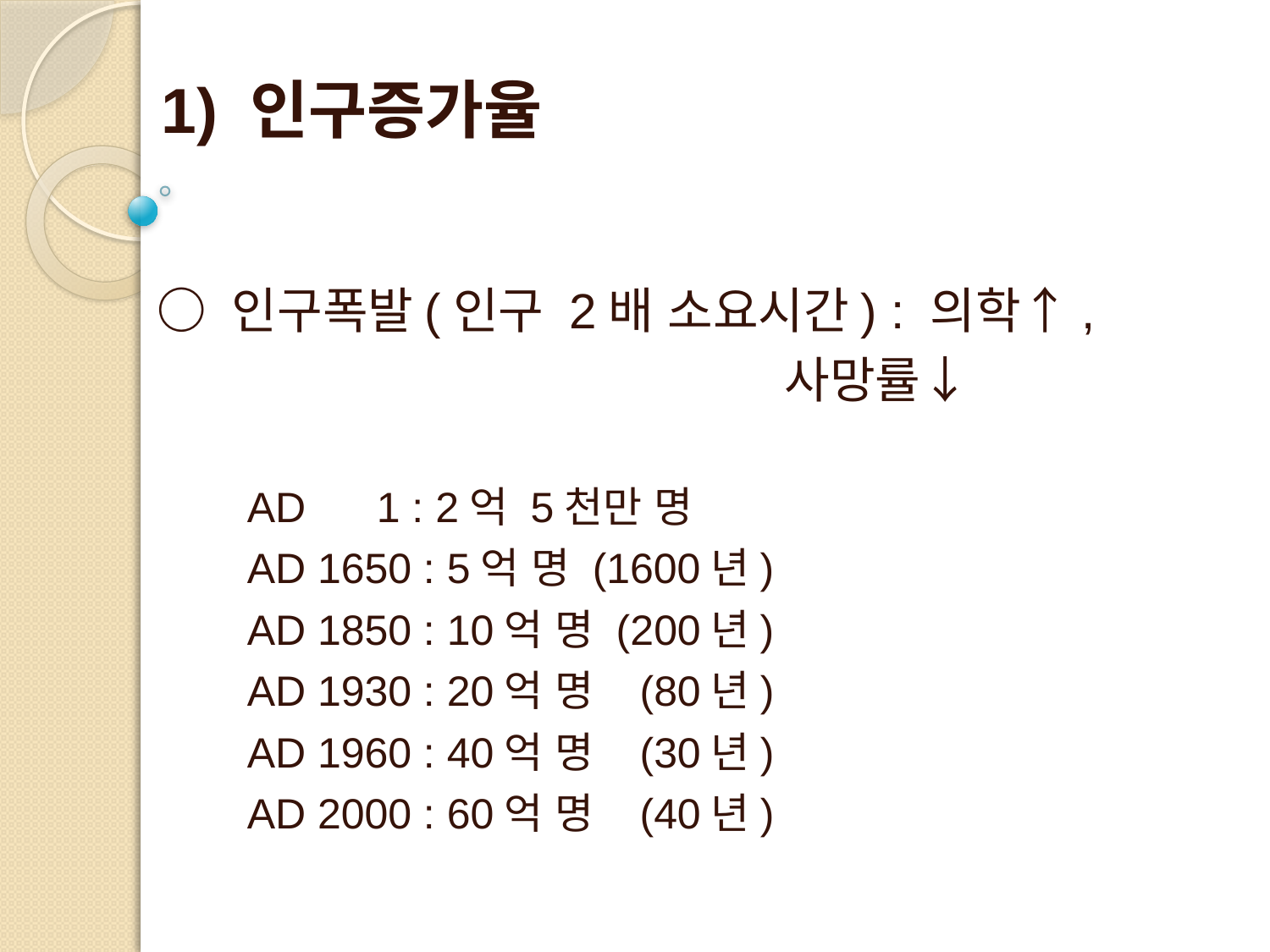

1) 인구증가율

          ○ 인구폭발(인구 2배 소요시간) : 의학↑,
                                                    사망률↓

                AD      1 : 2억 5천만 명
                AD 1650 : 5억 명 (1600년)
                AD 1850 : 10억 명 (200년)
                AD 1930 : 20억 명   (80년)
                AD 1960 : 40억 명   (30년)
                AD 2000 : 60억 명   (40년)